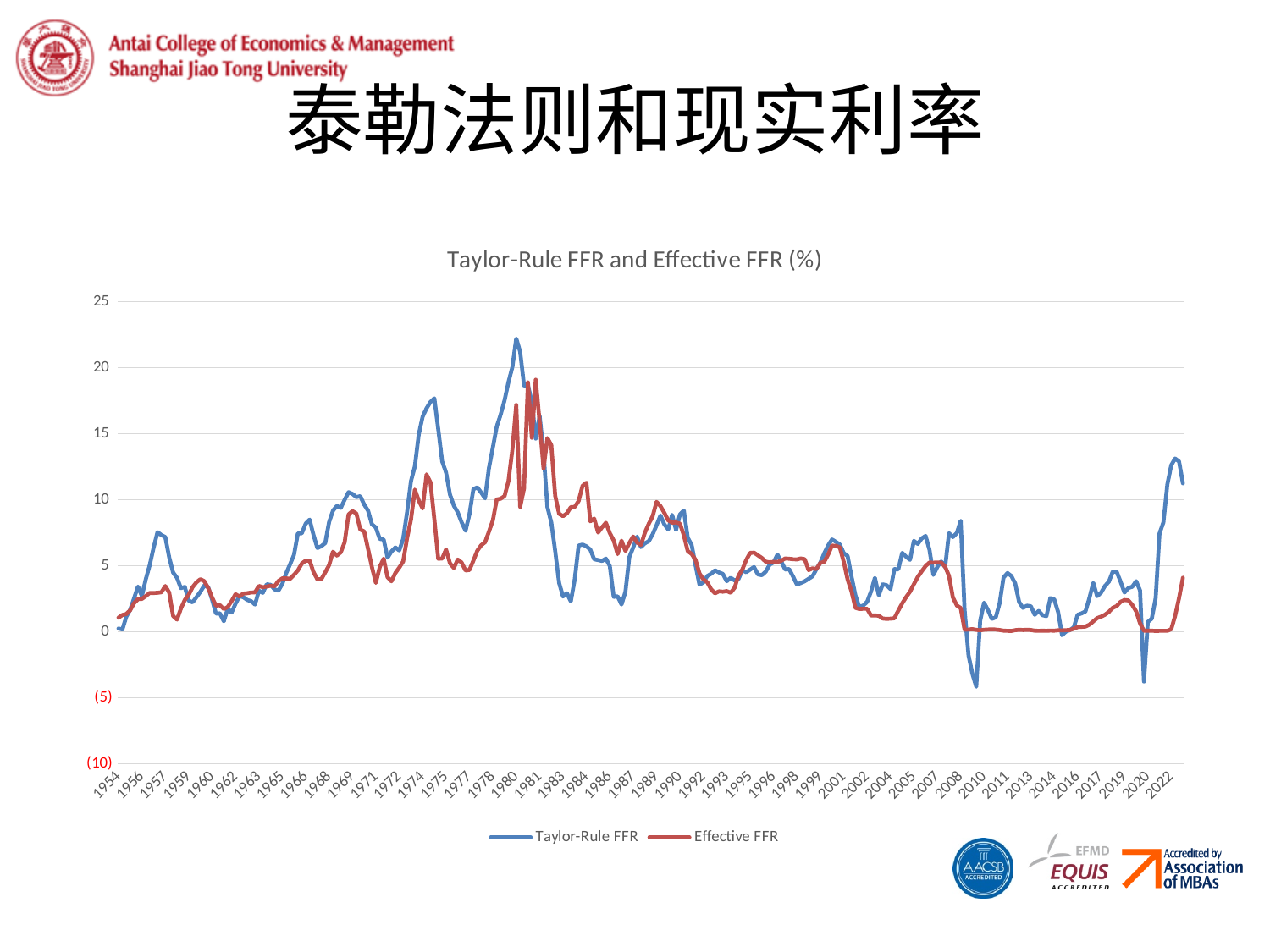

# 泰勒法则和现实利率

### Chart: Taylor-Rule FFR and Effective FFR (%)

| Category | Taylor-Rule FFR | Effective FFR |
|---|---|---|
| 19906 | 0.2548674346827169 | 1.07 |
| 19998 | 0.18390009562656706 | 1.28 |
| 20090 | 1.1425525781204893 | 1.35 |
| 20180 | 1.6802838207432411 | 1.64 |
| 20271 | 2.547789253443327 | 2.18 |
| 20363 | 3.431565154733145 | 2.48 |
| 20455 | 2.7098704530376074 | 2.5 |
| 20546 | 3.9915815443611784 | 2.71 |
| 20637 | 5.0521556199033295 | 2.95 |
| 20729 | 6.370016885088206 | 2.94 |
| 20821 | 7.5567560285673245 | 2.96 |
| 20911 | 7.337021125891873 | 3.0 |
| 21002 | 7.185291294138798 | 3.47 |
| 21094 | 5.6489292499482495 | 2.98 |
| 21186 | 4.494078904024927 | 1.2 |
| 21276 | 4.097778036169331 | 0.93 |
| 21367 | 3.3180101330616143 | 1.76 |
| 21459 | 3.4045053023748033 | 2.42 |
| 21551 | 2.3605255018093976 | 2.8 |
| 21641 | 2.2367201902528575 | 3.39 |
| 21732 | 2.6369740538274873 | 3.76 |
| 21824 | 3.0317936151418117 | 3.99 |
| 21916 | 3.513153107028802 | 3.84 |
| 22007 | 3.3865736774781903 | 3.32 |
| 22098 | 2.4362423107987974 | 2.6 |
| 22190 | 1.3829691043349783 | 1.98 |
| 22282 | 1.4022622531607078 | 2.02 |
| 22372 | 0.7982968511972612 | 1.73 |
| 22463 | 1.7445575045092523 | 1.88 |
| 22555 | 1.4706195209492288 | 2.33 |
| 22647 | 2.1327400172297946 | 2.85 |
| 22737 | 2.689049702994642 | 2.68 |
| 22828 | 2.63008779195214 | 2.9 |
| 22920 | 2.4175071490242153 | 2.93 |
| 23012 | 2.3299071638336084 | 2.98 |
| 23102 | 2.0687811764830992 | 2.99 |
| 23193 | 3.1195399278831437 | 3.48 |
| 23285 | 2.9526698864931777 | 3.38 |
| 23377 | 3.602352300378551 | 3.43 |
| 23468 | 3.5642795903791544 | 3.5 |
| 23559 | 3.222797616147565 | 3.45 |
| 23651 | 3.1248777255025444 | 3.85 |
| 23743 | 3.6248102481197138 | 4.05 |
| 23833 | 4.445961250484372 | 4.05 |
| 23924 | 5.121218026302245 | 4.02 |
| 24016 | 5.829329761143342 | 4.32 |
| 24108 | 7.469143019567611 | 4.66 |
| 24198 | 7.468866768864602 | 5.17 |
| 24289 | 8.20724420707517 | 5.4 |
| 24381 | 8.506181963531784 | 5.4 |
| 24473 | 7.341333714459061 | 4.53 |
| 24563 | 6.350683820404163 | 3.98 |
| 24654 | 6.487231435789974 | 3.99 |
| 24746 | 6.728801086496675 | 4.51 |
| 24838 | 8.321211120491677 | 5.05 |
| 24929 | 9.18439826405628 | 6.07 |
| 25020 | 9.541661016973714 | 5.78 |
| 25112 | 9.38986386703282 | 6.02 |
| 25204 | 10.009719123277348 | 6.79 |
| 25294 | 10.580666072576166 | 8.9 |
| 25385 | 10.452620770936498 | 9.15 |
| 25477 | 10.206189182745568 | 8.97 |
| 25569 | 10.28189845984194 | 7.76 |
| 25659 | 9.655044933198772 | 7.61 |
| 25750 | 9.185130835894833 | 6.29 |
| 25842 | 8.148950227145198 | 4.9 |
| 25934 | 7.905917932785111 | 3.71 |
| 26024 | 7.0421242661585755 | 4.91 |
| 26115 | 6.9952603534136655 | 5.55 |
| 26207 | 5.621479809284801 | 4.14 |
| 26299 | 6.086844182921262 | 3.83 |
| 26390 | 6.390379793390861 | 4.46 |
| 26481 | 6.164299212392748 | 4.87 |
| 26573 | 7.0504362437917445 | 5.33 |
| 26665 | 9.052880425497081 | 7.09 |
| 26755 | 11.414104763292862 | 8.49 |
| 26846 | 12.539586237093408 | 10.78 |
| 26938 | 14.94876823631286 | 9.95 |
| 27030 | 16.309864889305288 | 9.35 |
| 27120 | 16.93590443063832 | 11.93 |
| 27211 | 17.40944768874172 | 11.34 |
| 27303 | 17.69154791258481 | 8.53 |
| 27395 | 15.34787707248622 | 5.54 |
| 27485 | 12.921560492894358 | 5.55 |
| 27576 | 12.074679545546234 | 6.24 |
| 27668 | 10.40948798138169 | 5.2 |
| 27760 | 9.559485581640564 | 4.84 |
| 27851 | 9.05472589644938 | 5.48 |
| 27942 | 8.300215841515172 | 5.25 |
| 28034 | 7.664827556810968 | 4.65 |
| 28126 | 8.92070324058929 | 4.69 |
| 28216 | 10.80527521679278 | 5.39 |
| 28307 | 10.949554641915642 | 6.14 |
| 28399 | 10.561324750707682 | 6.56 |
| 28491 | 10.116249742998397 | 6.79 |
| 28581 | 12.414548162222973 | 7.6 |
| 28672 | 13.96760333401227 | 8.45 |
| 28764 | 15.555014080726945 | 10.03 |
| 28856 | 16.463922317953234 | 10.09 |
| 28946 | 17.536560087545254 | 10.29 |
| 29037 | 18.918082926239947 | 11.43 |
| 29129 | 20.0490173504815 | 13.78 |
| 29221 | 22.218396146949324 | 17.19 |
| 29312 | 21.21428481173545 | 9.47 |
| 29403 | 18.659567162107006 | 10.87 |
| 29495 | 18.684162642108696 | 18.9 |
| 29587 | 17.415801889560562 | 14.7 |
| 29677 | 14.640720845367333 | 19.1 |
| 29768 | 16.349089338281615 | 15.87 |
| 29860 | 13.555526900197506 | 12.37 |
| 29952 | 9.448515860107186 | 14.68 |
| 30042 | 8.290631169346259 | 14.15 |
| 30133 | 6.114684466448778 | 10.31 |
| 30225 | 3.7109759284374326 | 8.95 |
| 30317 | 2.682504524820672 | 8.77 |
| 30407 | 2.9217522359385573 | 8.98 |
| 30498 | 2.3146986037518507 | 9.45 |
| 30590 | 3.9643700696496325 | 9.47 |
| 30682 | 6.534129638648097 | 9.91 |
| 30773 | 6.610068926129365 | 11.06 |
| 30864 | 6.480157486257106 | 11.3 |
| 30956 | 6.22948211924586 | 8.38 |
| 31048 | 5.496104247630708 | 8.58 |
| 31138 | 5.440659779354036 | 7.53 |
| 31229 | 5.37306186763403 | 7.92 |
| 31321 | 5.554809731408097 | 8.27 |
| 31413 | 4.982069218780855 | 7.48 |
| 31503 | 2.651905549053579 | 6.92 |
| 31594 | 2.6962617683182644 | 5.89 |
| 31686 | 2.072948330798557 | 6.91 |
| 31778 | 3.0287464281565537 | 6.13 |
| 31868 | 5.655840608844409 | 6.73 |
| 31959 | 6.389802329692639 | 7.22 |
| 32051 | 7.208182341265408 | 6.77 |
| 32143 | 6.420339393764253 | 6.58 |
| 32234 | 6.70854325712645 | 7.51 |
| 32325 | 6.863798794710561 | 8.19 |
| 32417 | 7.392799220996034 | 8.76 |
| 32509 | 8.07684272814105 | 9.85 |
| 32599 | 8.81733378805026 | 9.53 |
| 32690 | 8.141862146475075 | 9.02 |
| 32782 | 7.7644361799255845 | 8.45 |
| 32874 | 8.864589312206688 | 8.28 |
| 32964 | 7.726366477710227 | 8.29 |
| 33055 | 8.897678693986444 | 8.2 |
| 33147 | 9.195032542165688 | 7.31 |
| 33239 | 7.130531186811751 | 6.12 |
| 33329 | 6.583833203908691 | 5.9 |
| 33420 | 5.036547373450356 | 5.45 |
| 33512 | 3.5760998401819033 | 4.43 |
| 33604 | 3.7424948306060033 | 3.98 |
| 33695 | 4.230509857722236 | 3.76 |
| 33786 | 4.39978791165196 | 3.22 |
| 33878 | 4.6618521424185815 | 2.92 |
| 33970 | 4.501160622167974 | 3.07 |
| 34060 | 4.389931923507588 | 3.04 |
| 34151 | 3.8355165367434934 | 3.09 |
| 34243 | 4.096959353087901 | 2.96 |
| 34335 | 3.897324720484818 | 3.34 |
| 34425 | 3.9969947096564624 | 4.25 |
| 34516 | 4.661733222900393 | 4.73 |
| 34608 | 4.515336948502778 | 5.45 |
| 34700 | 4.7143986499539725 | 5.98 |
| 34790 | 4.911869727078193 | 6.0 |
| 34881 | 4.352003010177165 | 5.8 |
| 34973 | 4.293250223780417 | 5.6 |
| 35065 | 4.558554326045067 | 5.31 |
| 35156 | 5.083340888327071 | 5.27 |
| 35247 | 5.25095947377934 | 5.3 |
| 35339 | 5.852835195500844 | 5.29 |
| 35431 | 5.312278913339952 | 5.39 |
| 35521 | 4.721037112124771 | 5.56 |
| 35612 | 4.75803756959548 | 5.54 |
| 35704 | 4.200116046069736 | 5.5 |
| 35796 | 3.5915696263654544 | 5.49 |
| 35886 | 3.6984199190312124 | 5.56 |
| 35977 | 3.8320180790226397 | 5.51 |
| 36069 | 4.017998725064347 | 4.68 |
| 36161 | 4.21119790139227 | 4.81 |
| 36251 | 4.743859403965287 | 4.76 |
| 36342 | 5.232875199927303 | 5.22 |
| 36434 | 5.936965821036256 | 5.3 |
| 36526 | 6.54489326260814 | 5.85 |
| 36617 | 6.9978327499498585 | 6.53 |
| 36708 | 6.81772583641909 | 6.52 |
| 36800 | 6.615287011416949 | 6.4 |
| 36892 | 5.9670820940621 | 5.31 |
| 36982 | 5.742143806526007 | 3.97 |
| 37073 | 4.1955188390596305 | 3.07 |
| 37165 | 2.773696871220092 | 1.82 |
| 37257 | 1.8815890700398008 | 1.73 |
| 37347 | 1.993160333833834 | 1.75 |
| 37438 | 2.2706977244945783 | 1.75 |
| 37530 | 3.05013639174925 | 1.24 |
| 37622 | 4.088843545285802 | 1.25 |
| 37712 | 2.7682975013584645 | 1.22 |
| 37803 | 3.59653090994649 | 1.01 |
| 37895 | 3.536919457224852 | 0.98 |
| 37987 | 3.233245461652108 | 1.0 |
| 38078 | 4.755288205707045 | 1.03 |
| 38169 | 4.732690471968601 | 1.61 |
| 38261 | 5.980042453085862 | 2.16 |
| 38353 | 5.689384887353823 | 2.63 |
| 38443 | 5.455692926361683 | 3.04 |
| 38534 | 6.891551270428548 | 3.62 |
| 38626 | 6.664221719343315 | 4.16 |
| 38718 | 7.077699564001619 | 4.59 |
| 38808 | 7.2734679332695436 | 4.99 |
| 38899 | 6.208683469792689 | 5.25 |
| 38991 | 4.317952346781851 | 5.24 |
| 39083 | 4.913424535617559 | 5.26 |
| 39173 | 5.330545656320165 | 5.25 |
| 39264 | 4.90274779041785 | 4.94 |
| 39356 | 7.478274378621739 | 4.24 |
| 39448 | 7.183351770525776 | 2.61 |
| 39539 | 7.490315325647133 | 2.0 |
| 39630 | 8.414259671875527 | 1.81 |
| 39722 | 1.6412260674672057 | 0.16 |
| 39814 | -1.7780859016360981 | 0.18 |
| 39904 | -3.16764842137606 | 0.21 |
| 39995 | -4.15627728472662 | 0.15 |
| 40087 | 0.8334334877804626 | 0.12 |
| 40179 | 2.210551057998563 | 0.16 |
| 40269 | 1.6432646737669367 | 0.18 |
| 40360 | 0.9851837796731995 | 0.19 |
| 40452 | 1.0992764684424623 | 0.18 |
| 40544 | 2.179575822956724 | 0.14 |
| 40634 | 4.113310507446461 | 0.09 |
| 40725 | 4.4560817658938845 | 0.08 |
| 40817 | 4.2368800335647885 | 0.07 |
| 40909 | 3.6540122597063154 | 0.13 |
| 41000 | 2.2524237727058933 | 0.16 |
| 41091 | 1.8193178202838391 | 0.14 |
| 41183 | 1.9842793248530566 | 0.16 |
| 41275 | 1.9369582462614 | 0.14 |
| 41365 | 1.2943597499319732 | 0.09 |
| 41456 | 1.5874269004024084 | 0.08 |
| 41548 | 1.2584523230864222 | 0.09 |
| 41640 | 1.1957711589496525 | 0.08 |
| 41730 | 2.5594701773850703 | 0.1 |
| 41821 | 2.455926726417018 | 0.09 |
| 41913 | 1.5001834181233118 | 0.12 |
| 42005 | -0.2532402621448575 | 0.11 |
| 42095 | 0.021617841193259713 | 0.13 |
| 42186 | 0.13161943149758093 | 0.14 |
| 42278 | 0.3404598352883401 | 0.24 |
| 42370 | 1.291896374280693 | 0.36 |
| 42461 | 1.3976637732422257 | 0.38 |
| 42552 | 1.5450791070431176 | 0.4 |
| 42644 | 2.5484080457927227 | 0.54 |
| 42736 | 3.714404732764991 | 0.79 |
| 42826 | 2.701741527923085 | 1.04 |
| 42917 | 2.9670214736226397 | 1.15 |
| 43009 | 3.477914411517629 | 1.3 |
| 43101 | 3.7979583918227178 | 1.51 |
| 43191 | 4.561245829244567 | 1.82 |
| 43282 | 4.557396214935082 | 1.95 |
| 43374 | 3.8104953624241173 | 2.27 |
| 43466 | 2.9765887499746255 | 2.41 |
| 43556 | 3.3188056341783856 | 2.38 |
| 43647 | 3.4143368912236345 | 2.04 |
| 43739 | 3.8383137271911307 | 1.55 |
| 43831 | 3.1349534961802306 | 0.65 |
| 43922 | -3.7656206973208843 | 0.08 |
| 44013 | 0.7546724979111592 | 0.09 |
| 44105 | 0.9958185851038506 | 0.09 |
| 44197 | 2.546760650354333 | 0.07 |
| 44287 | 7.466610845562116 | 0.08 |
| 44378 | 8.303129305282352 | 0.08 |
| 44470 | 11.170098443364404 | 0.08 |
| 44562 | 12.627486568329521 | 0.2 |
| 44652 | 13.132933359632824 | 1.21 |
| 44743 | 12.908625391277381 | 2.56 |
| 44835 | 11.253211184335832 | 4.1 |